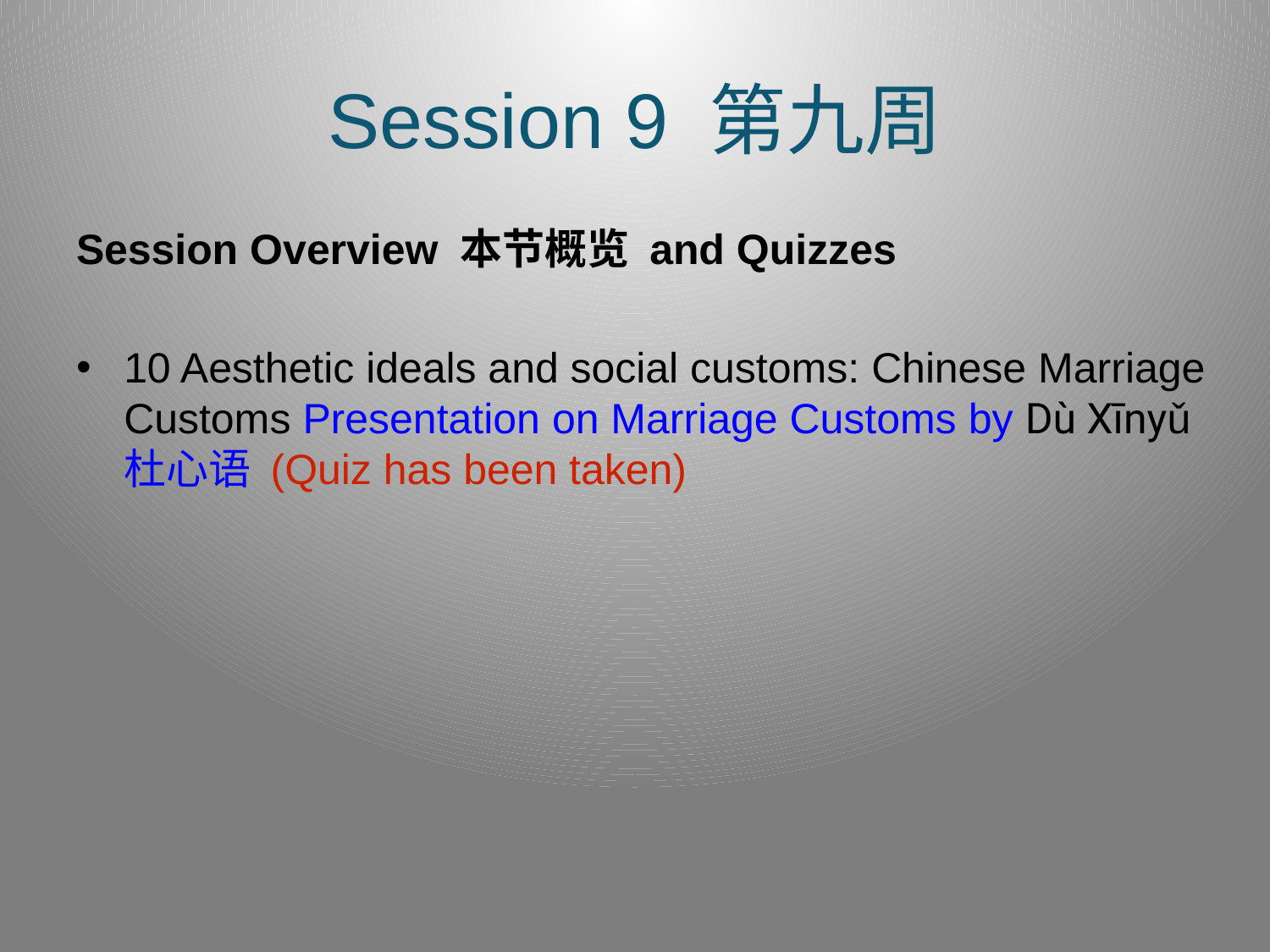

# Session 9 第九周
Session Overview 本节概览 and Quizzes

10 Aesthetic ideals and social customs: Chinese Marriage Customs Presentation on Marriage Customs by Dù Xīnyǔ 杜心语 (Quiz has been taken)